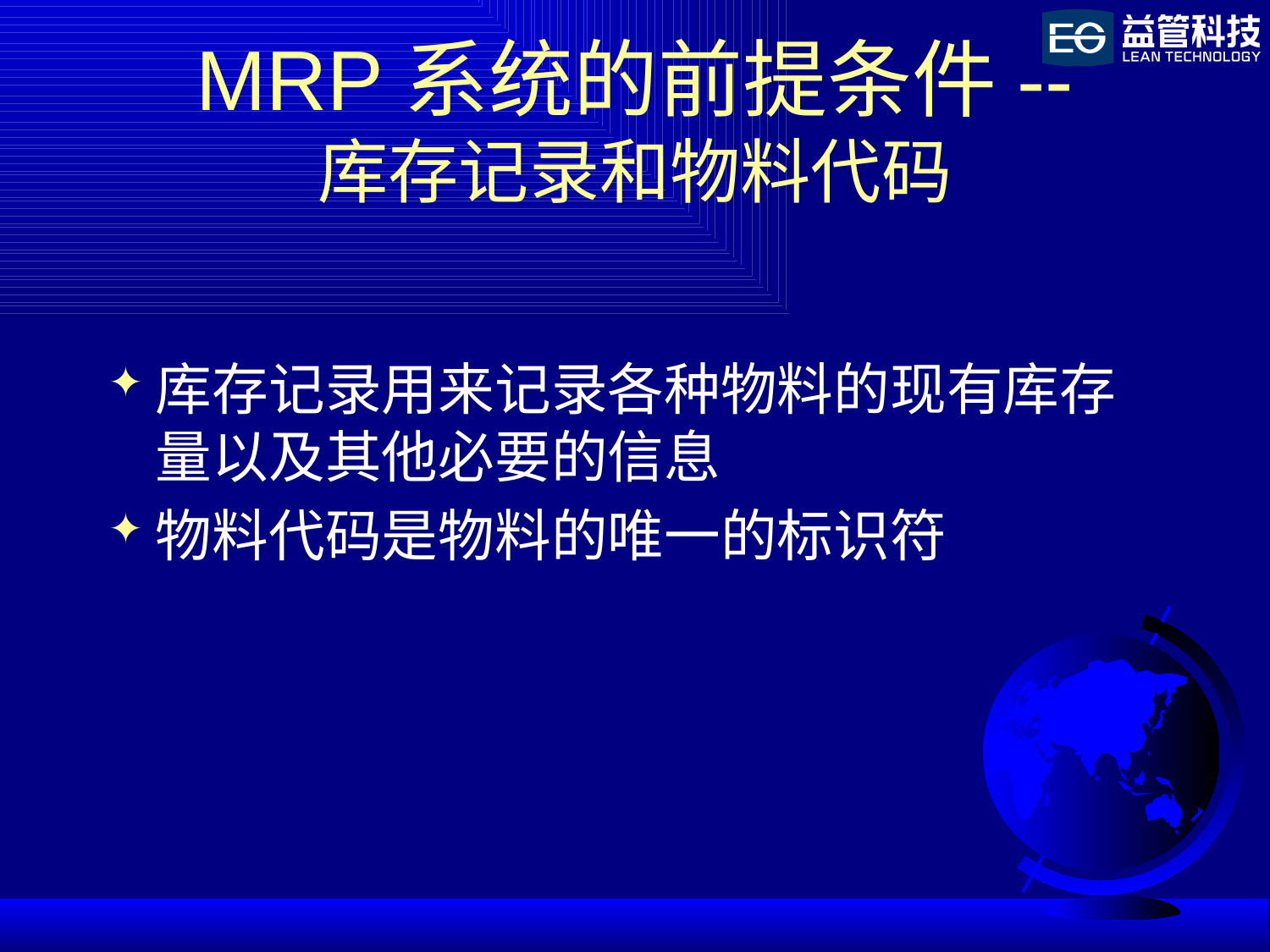

# MRP系统的前提条件-- 库存记录和物料代码
库存记录用来记录各种物料的现有库存量以及其他必要的信息
物料代码是物料的唯一的标识符